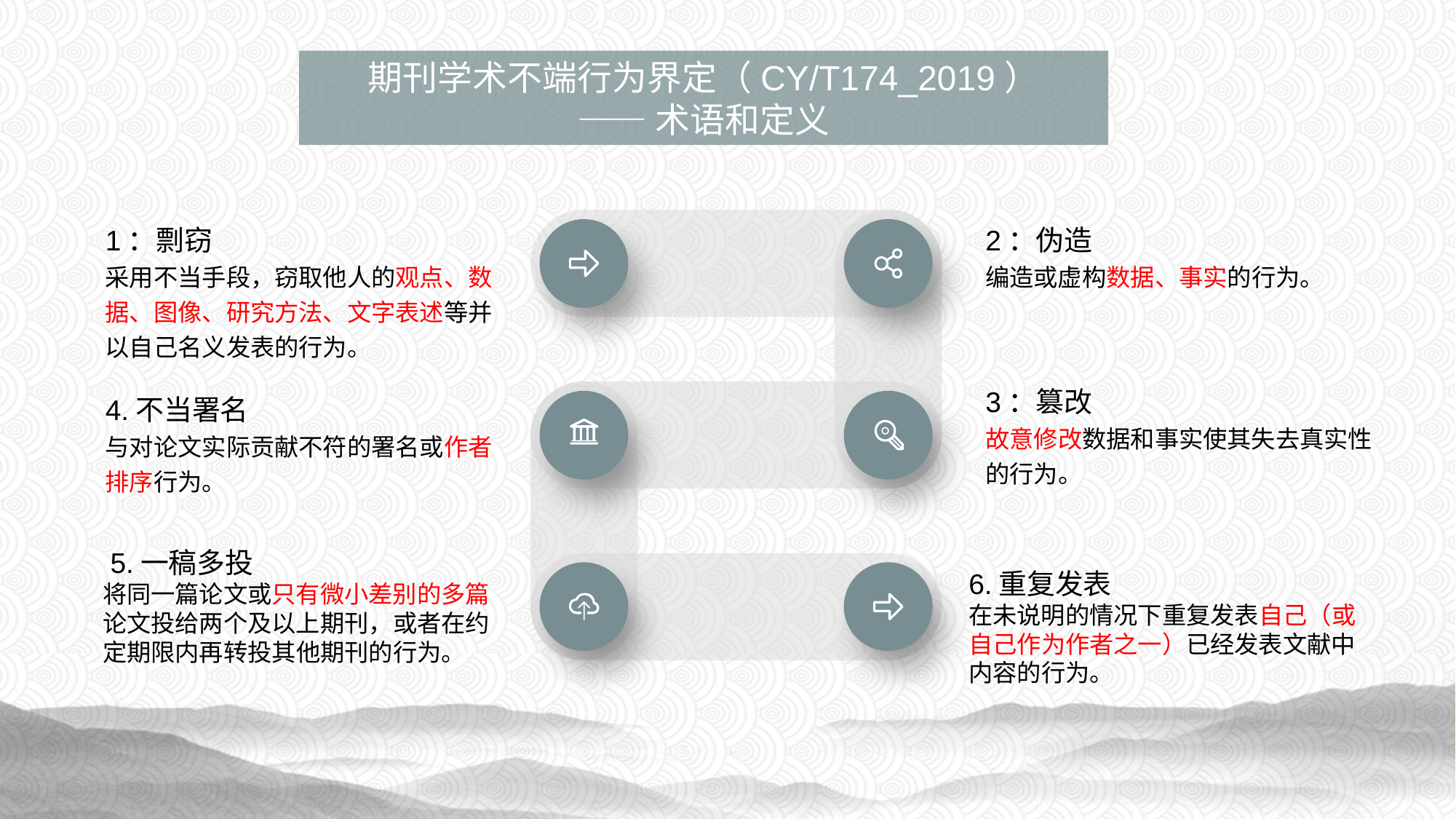

期刊学术不端行为界定（CY/T174_2019）
——术语和定义

1：剽窃
采用不当手段，窃取他人的观点、数据、图像、研究方法、文字表述等并以自己名义发表的行为。
2：伪造
编造或虚构数据、事实的行为。

3：篡改
故意修改数据和事实使其失去真实性的行为。

4.不当署名
与对论文实际贡献不符的署名或作者排序行为。

 5.一稿多投
将同一篇论文或只有微小差别的多篇论文投给两个及以上期刊，或者在约定期限内再转投其他期刊的行为。

6.重复发表
在未说明的情况下重复发表自己（或自己作为作者之一）已经发表文献中内容的行为。